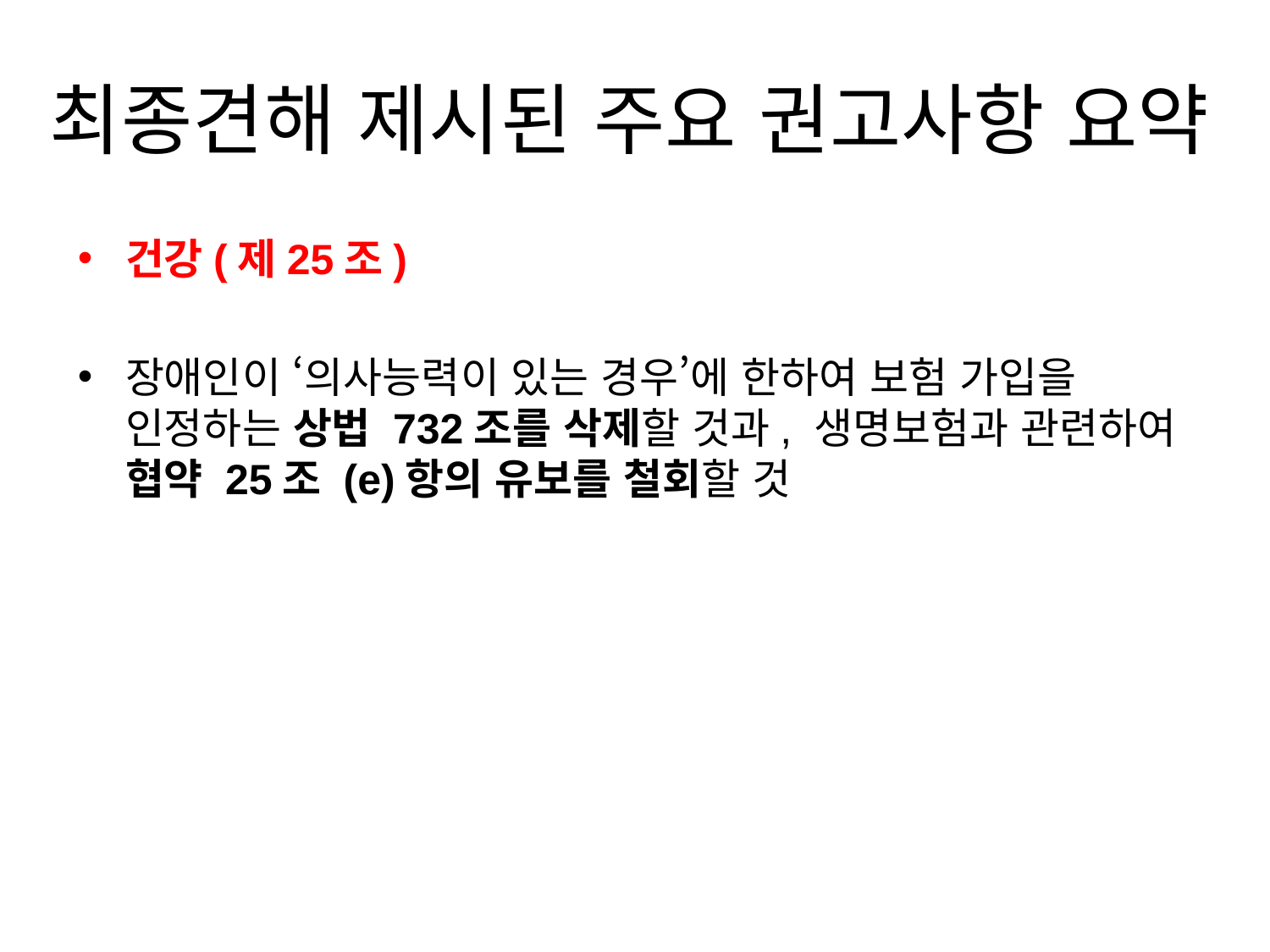

# 최종견해 제시된 주요 권고사항 요약
건강(제25조)

장애인이 ‘의사능력이 있는 경우’에 한하여 보험 가입을 인정하는 상법 732조를 삭제할 것과, 생명보험과 관련하여 협약 25조 (e)항의 유보를 철회할 것